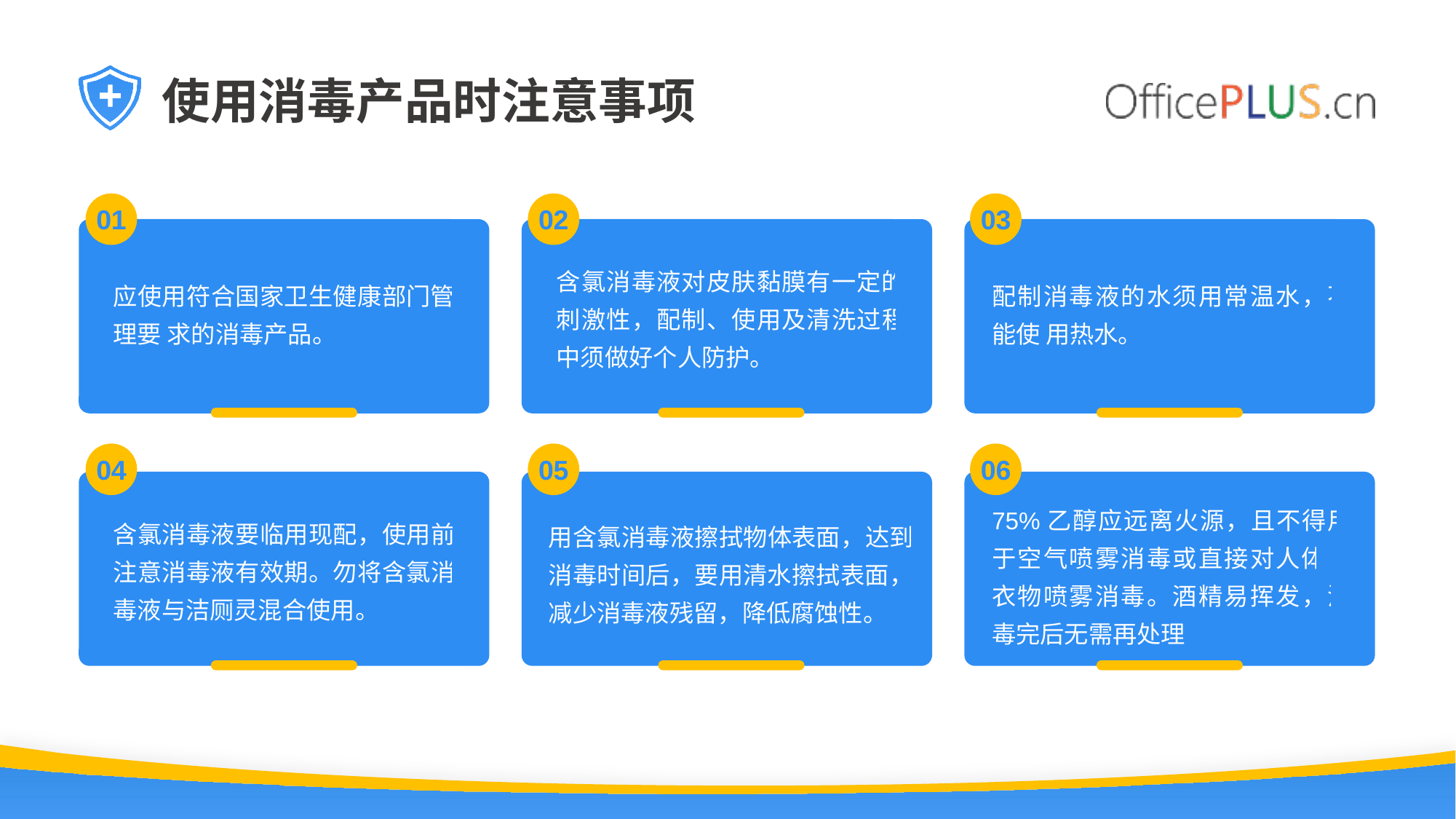

使用消毒产品时注意事项

01
02
03

含氯消毒液对皮肤黏膜有一定的刺激性，配制、使用及清洗过程中须做好个人防护。
应使用符合国家卫生健康部门管理要 求的消毒产品。
配制消毒液的水须用常温水，不能使 用热水。

04
05
06

75%乙醇应远离火源，且不得用于空气喷雾消毒或直接对人体，衣物喷雾消毒。酒精易挥发，消毒完后无需再处理
含氯消毒液要临用现配，使用前注意消毒液有效期。勿将含氯消毒液与洁厕灵混合使用。
用含氯消毒液擦拭物体表面，达到消毒时间后，要用清水擦拭表面，减少消毒液残留，降低腐蚀性。